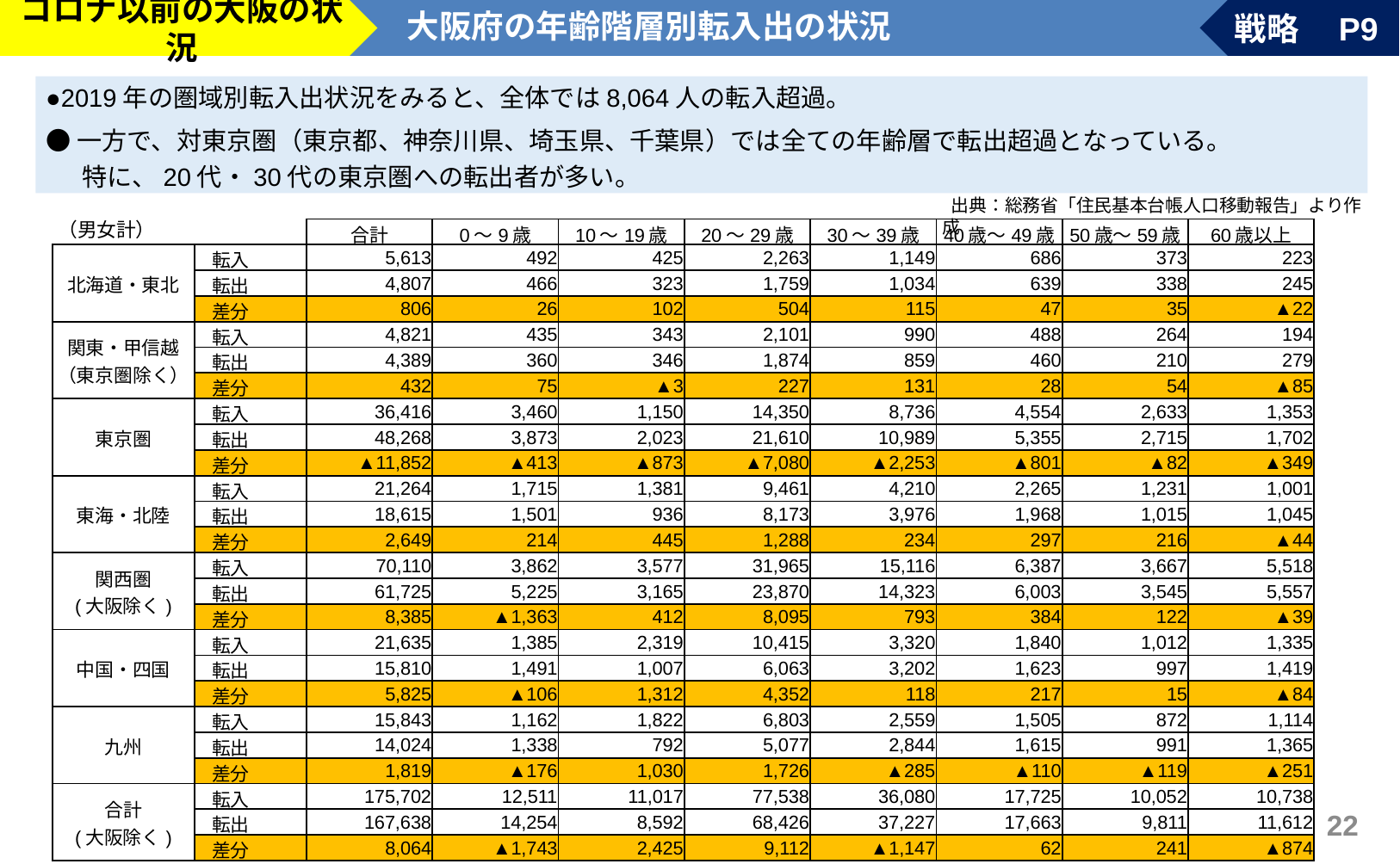

コロナ以前の大阪の状況
大阪府の年齢階層別転入出の状況
戦略　P9
●2019年の圏域別転入出状況をみると、全体では8,064人の転入超過。
●一方で、対東京圏（東京都、神奈川県、埼玉県、千葉県）では全ての年齢層で転出超過となっている。
 　特に、20代・30代の東京圏への転出者が多い。
　　出典：総務省「住民基本台帳人口移動報告」より作成
（男女計）
|  |  | 合計 | 0～9歳 | 10～19歳 | 20～29歳 | 30～39歳 | 40歳～49歳 | 50歳～59歳 | 60歳以上 |
| --- | --- | --- | --- | --- | --- | --- | --- | --- | --- |
| 北海道・東北 | 転入 | 5,613 | 492 | 425 | 2,263 | 1,149 | 686 | 373 | 223 |
|  | 転出 | 4,807 | 466 | 323 | 1,759 | 1,034 | 639 | 338 | 245 |
|  | 差分 | 806 | 26 | 102 | 504 | 115 | 47 | 35 | ▲22 |
| 関東・甲信越 （東京圏除く） | 転入 | 4,821 | 435 | 343 | 2,101 | 990 | 488 | 264 | 194 |
|  | 転出 | 4,389 | 360 | 346 | 1,874 | 859 | 460 | 210 | 279 |
|  | 差分 | 432 | 75 | ▲3 | 227 | 131 | 28 | 54 | ▲85 |
| 東京圏 | 転入 | 36,416 | 3,460 | 1,150 | 14,350 | 8,736 | 4,554 | 2,633 | 1,353 |
|  | 転出 | 48,268 | 3,873 | 2,023 | 21,610 | 10,989 | 5,355 | 2,715 | 1,702 |
|  | 差分 | ▲11,852 | ▲413 | ▲873 | ▲7,080 | ▲2,253 | ▲801 | ▲82 | ▲349 |
| 東海・北陸 | 転入 | 21,264 | 1,715 | 1,381 | 9,461 | 4,210 | 2,265 | 1,231 | 1,001 |
|  | 転出 | 18,615 | 1,501 | 936 | 8,173 | 3,976 | 1,968 | 1,015 | 1,045 |
|  | 差分 | 2,649 | 214 | 445 | 1,288 | 234 | 297 | 216 | ▲44 |
| 関西圏 (大阪除く) | 転入 | 70,110 | 3,862 | 3,577 | 31,965 | 15,116 | 6,387 | 3,667 | 5,518 |
|  | 転出 | 61,725 | 5,225 | 3,165 | 23,870 | 14,323 | 6,003 | 3,545 | 5,557 |
|  | 差分 | 8,385 | ▲1,363 | 412 | 8,095 | 793 | 384 | 122 | ▲39 |
| 中国・四国 | 転入 | 21,635 | 1,385 | 2,319 | 10,415 | 3,320 | 1,840 | 1,012 | 1,335 |
|  | 転出 | 15,810 | 1,491 | 1,007 | 6,063 | 3,202 | 1,623 | 997 | 1,419 |
|  | 差分 | 5,825 | ▲106 | 1,312 | 4,352 | 118 | 217 | 15 | ▲84 |
| 九州 | 転入 | 15,843 | 1,162 | 1,822 | 6,803 | 2,559 | 1,505 | 872 | 1,114 |
|  | 転出 | 14,024 | 1,338 | 792 | 5,077 | 2,844 | 1,615 | 991 | 1,365 |
|  | 差分 | 1,819 | ▲176 | 1,030 | 1,726 | ▲285 | ▲110 | ▲119 | ▲251 |
| 合計 (大阪除く) | 転入 | 175,702 | 12,511 | 11,017 | 77,538 | 36,080 | 17,725 | 10,052 | 10,738 |
|  | 転出 | 167,638 | 14,254 | 8,592 | 68,426 | 37,227 | 17,663 | 9,811 | 11,612 |
|  | 差分 | 8,064 | ▲1,743 | 2,425 | 9,112 | ▲1,147 | 62 | 241 | ▲874 |

22